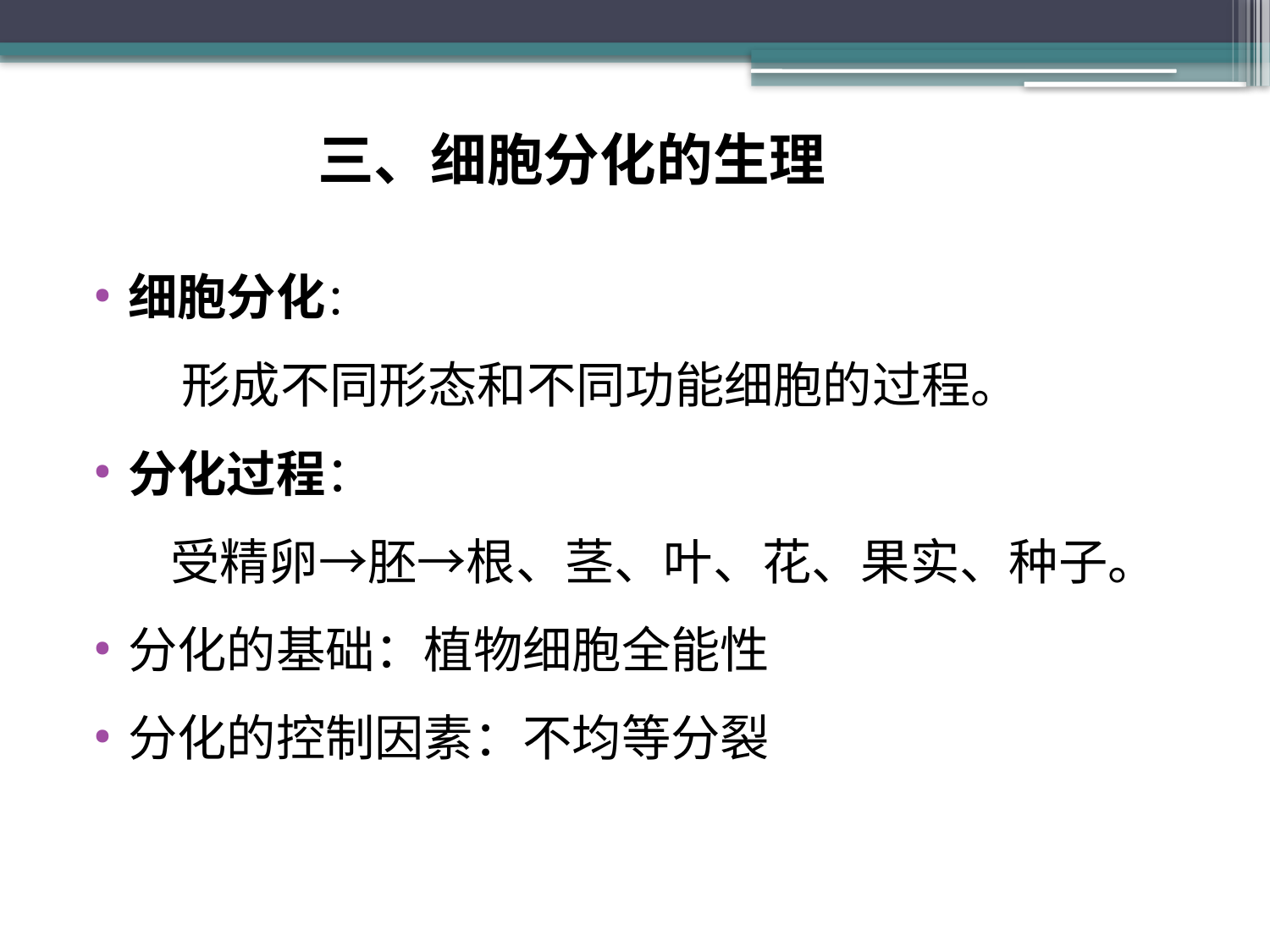

# 三、细胞分化的生理
细胞分化：
       形成不同形态和不同功能细胞的过程。
分化过程：
      受精卵→胚→根、茎、叶、花、果实、种子。
分化的基础：植物细胞全能性
分化的控制因素：不均等分裂